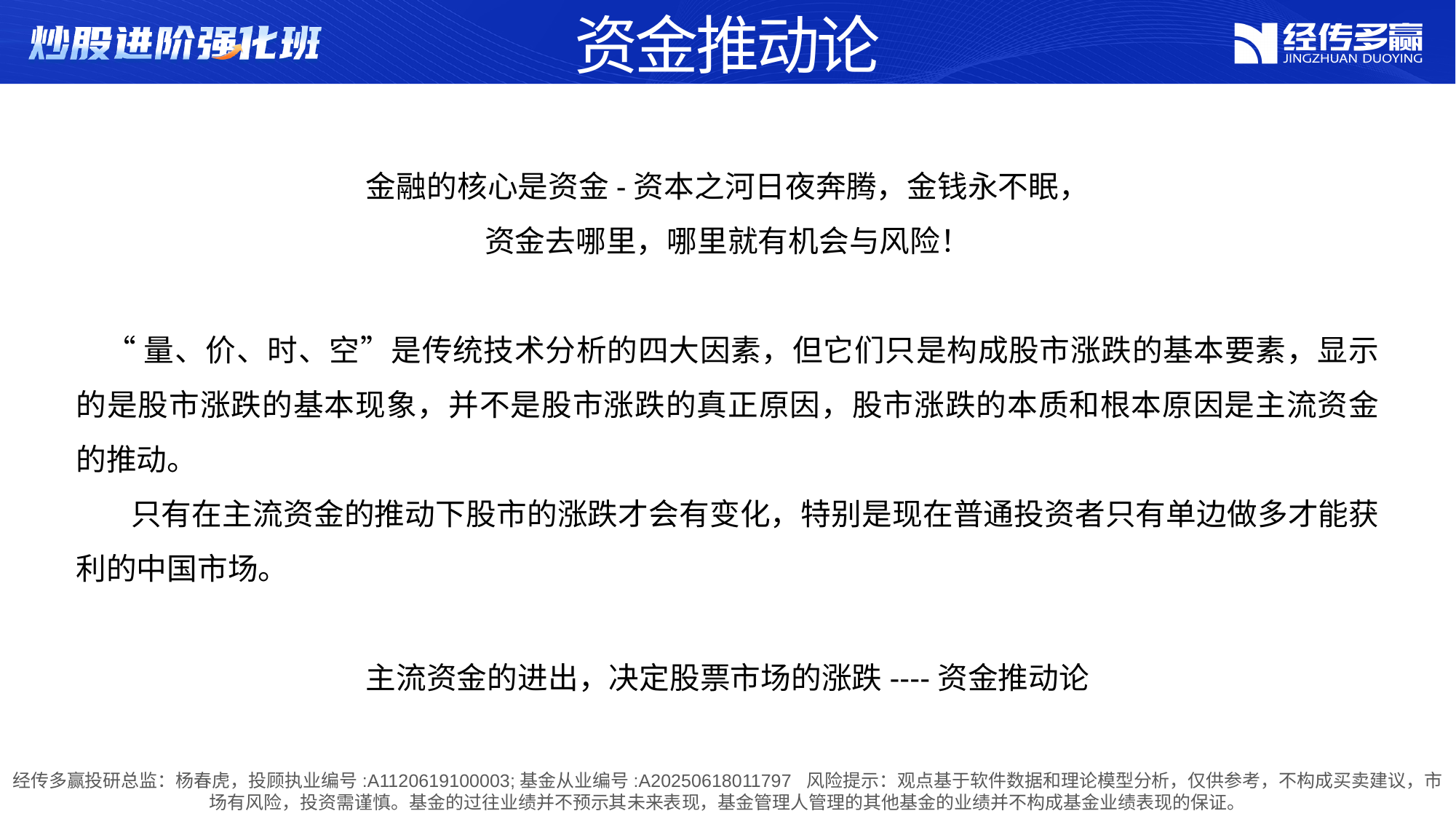

资金推动论
金融的核心是资金-资本之河日夜奔腾，金钱永不眠，
资金去哪里，哪里就有机会与风险！

    “量、价、时、空”是传统技术分析的四大因素，但它们只是构成股市涨跌的基本要素，显示的是股市涨跌的基本现象，并不是股市涨跌的真正原因，股市涨跌的本质和根本原因是主流资金的推动。
       只有在主流资金的推动下股市的涨跌才会有变化，特别是现在普通投资者只有单边做多才能获利的中国市场。

主流资金的进出，决定股票市场的涨跌----资金推动论